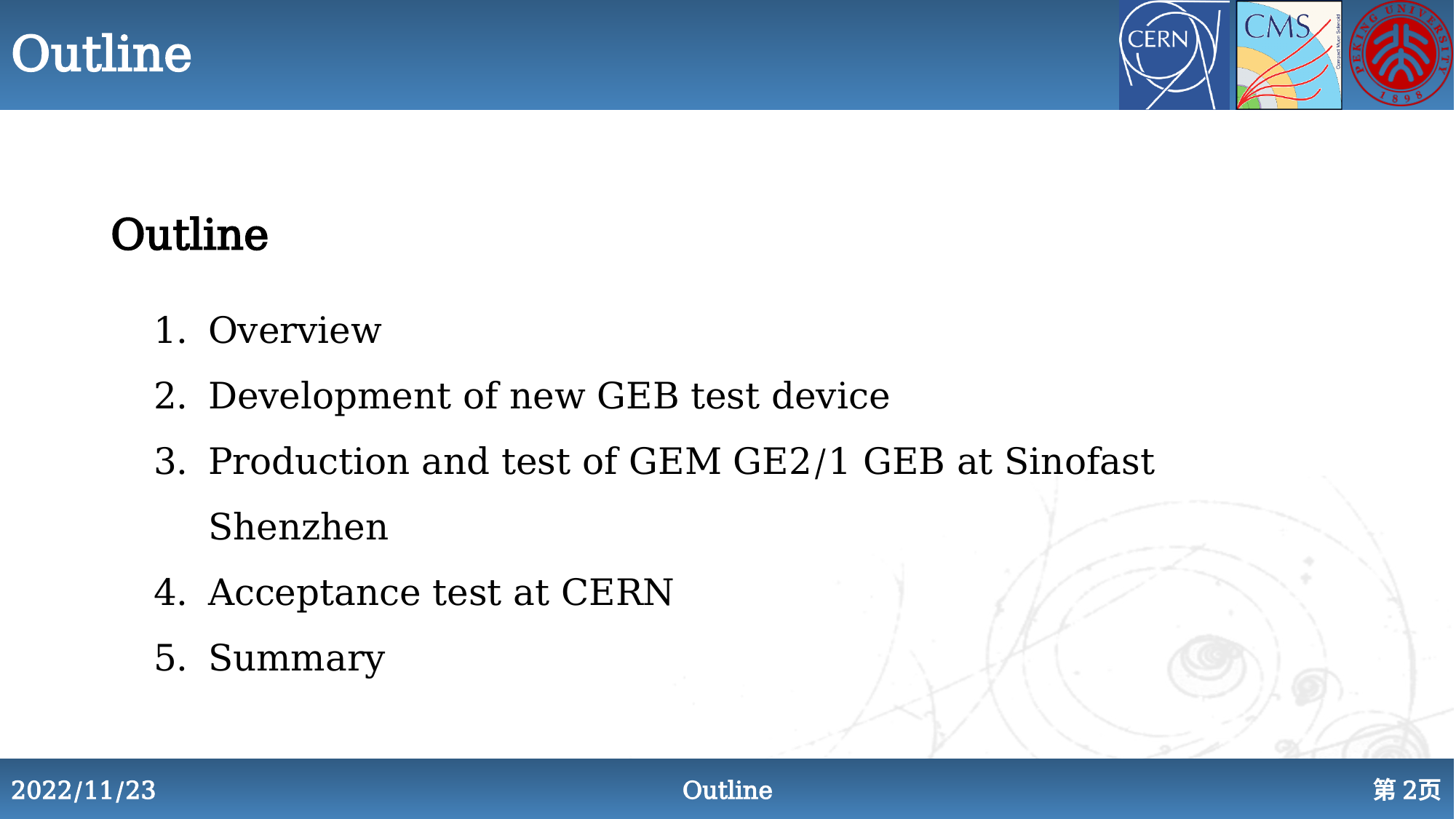

# Outline
Outline
Overview
Development of new GEB test device
Production and test of GEM GE2/1 GEB at Sinofast Shenzhen
Acceptance test at CERN
Summary
2022/11/23
Outline
第2页